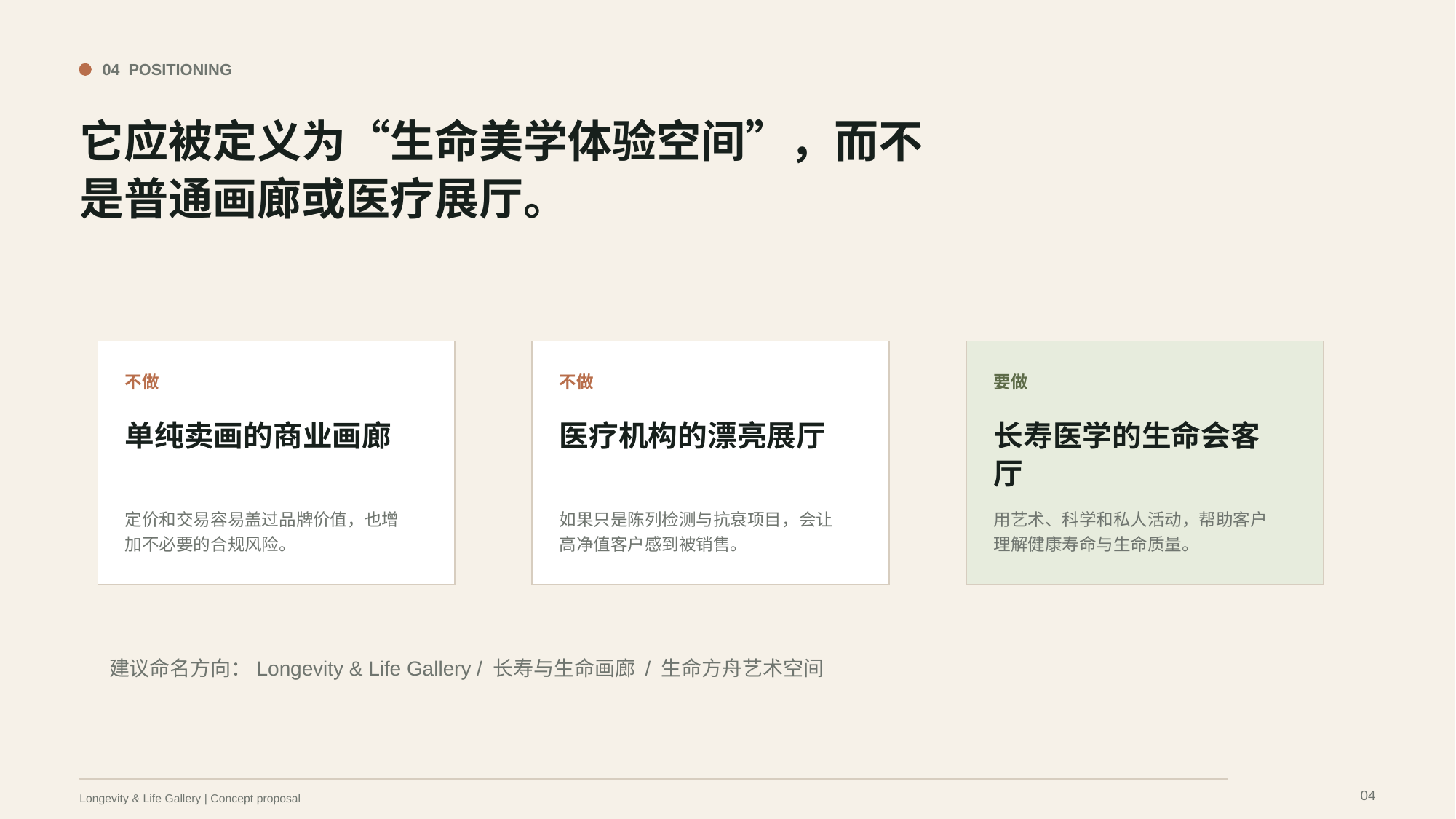

04  POSITIONING

它应被定义为“生命美学体验空间”，而不是普通画廊或医疗展厅。

不做
不做
要做
单纯卖画的商业画廊
医疗机构的漂亮展厅
长寿医学的生命会客厅
定价和交易容易盖过品牌价值，也增加不必要的合规风险。
如果只是陈列检测与抗衰项目，会让高净值客户感到被销售。
用艺术、科学和私人活动，帮助客户理解健康寿命与生命质量。
建议命名方向：Longevity & Life Gallery / 长寿与生命画廊 / 生命方舟艺术空间

04
Longevity & Life Gallery | Concept proposal